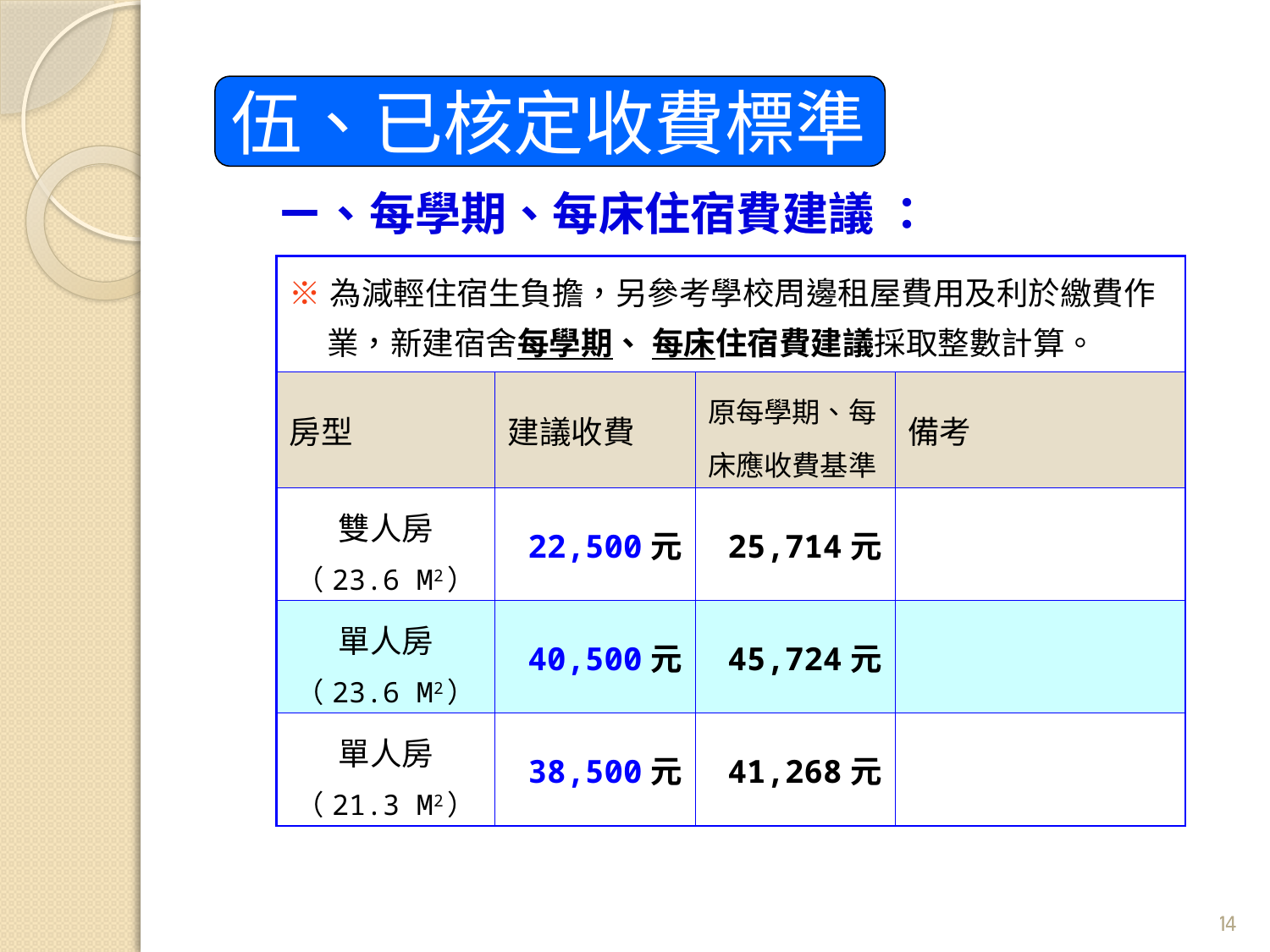

伍、已核定收費標準
ㄧ、每學期、每床住宿費建議 ：
| ※為減輕住宿生負擔，另參考學校周邊租屋費用及利於繳費作 業，新建宿舍每學期、 每床住宿費建議採取整數計算。 |  |  |  |
| --- | --- | --- | --- |
| 房型 | 建議收費 | 原每學期、每 床應收費基準 | 備考 |
| 雙人房 （23.6 M2） | 22,500元 | 25,714元 |  |
| 單人房 （23.6 M2） | 40,500元 | 45,724元 |  |
| 單人房 （21.3 M2） | 38,500元 | 41,268元 |  |
14
14